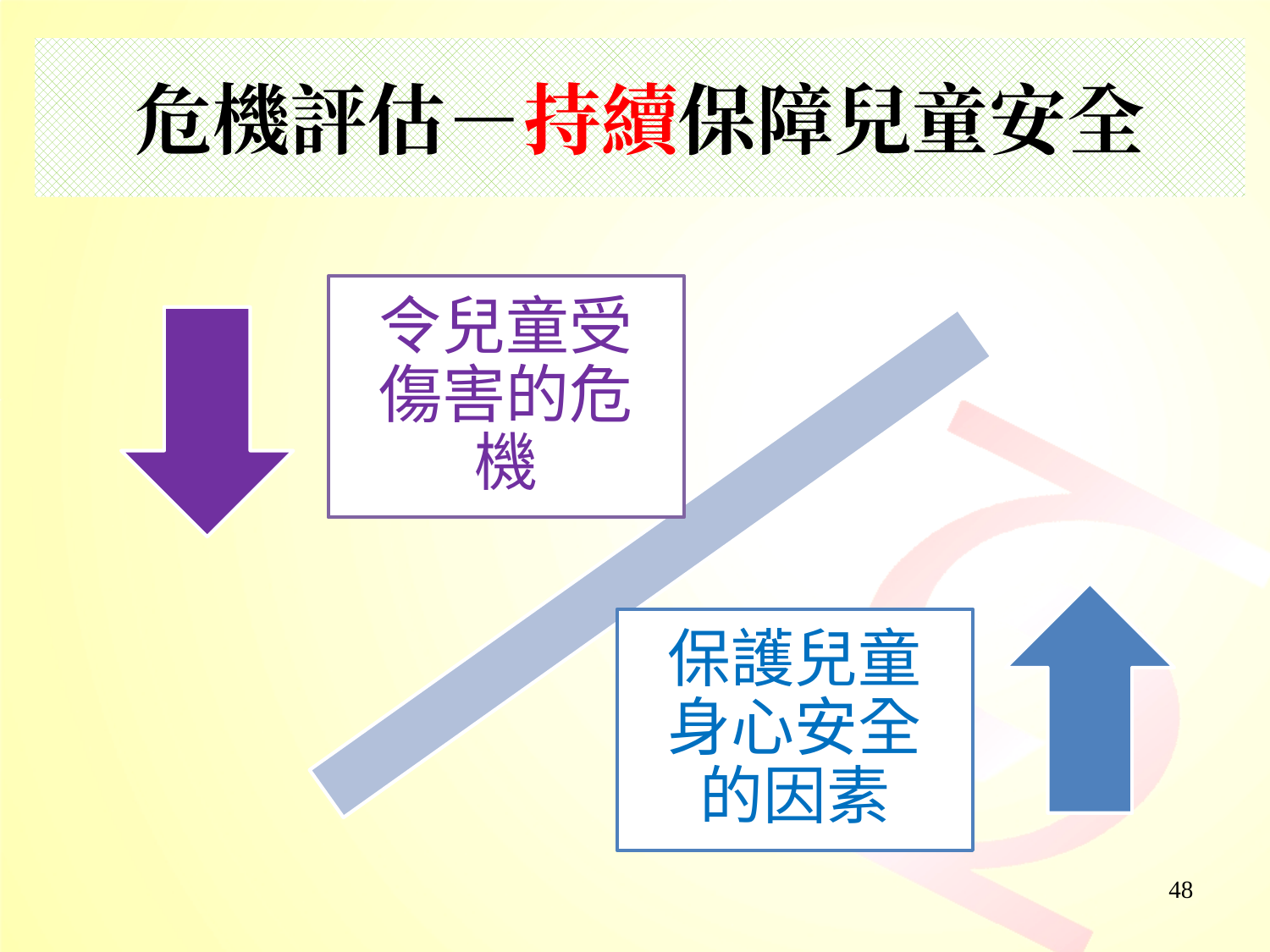

# 危機評估－持續保障兒童安全
令兒童受傷害的危機
保護兒童身心安全的因素
48